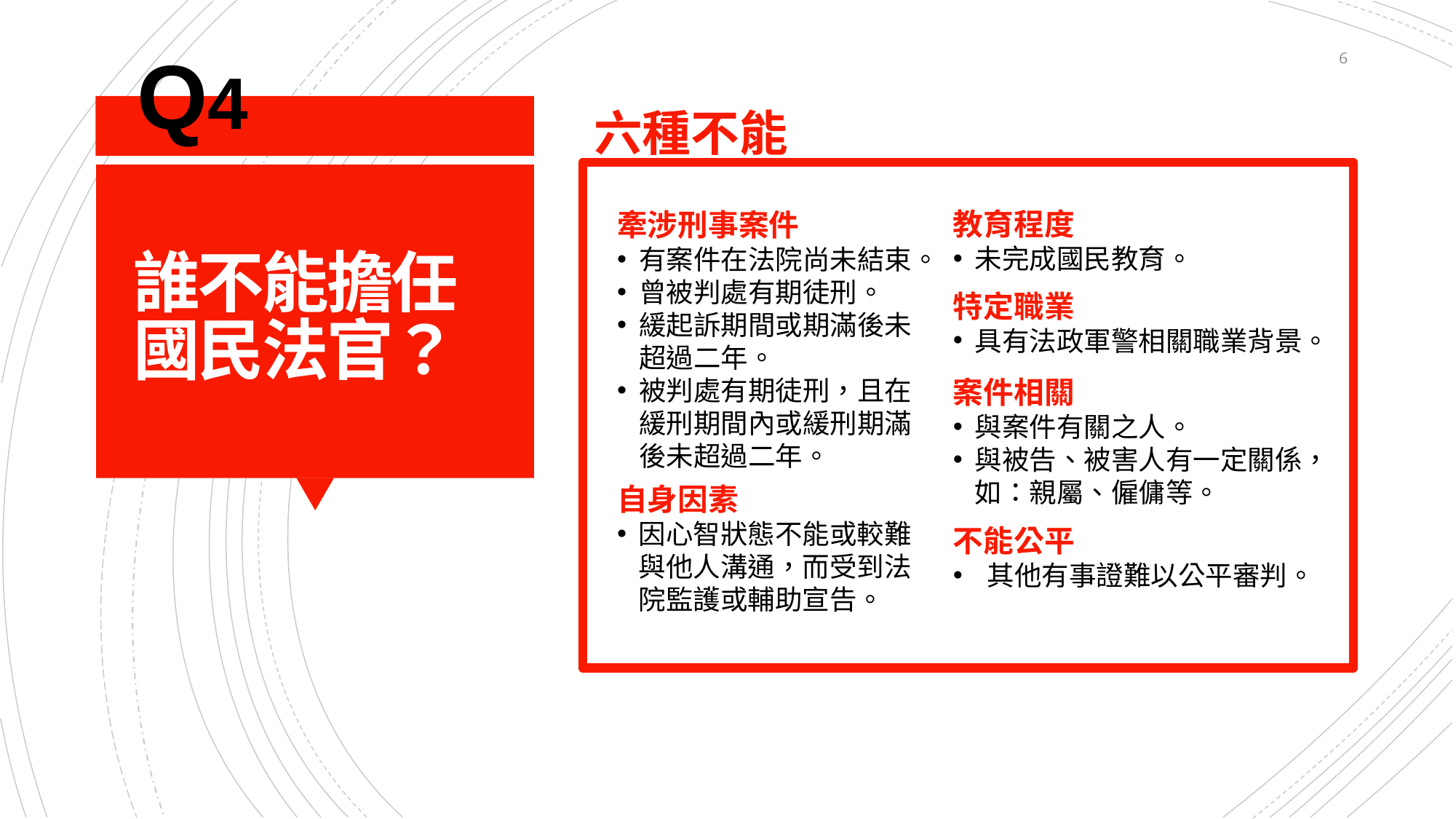

Q4
6
六種不能

教育程度
未完成國民教育。
牽涉刑事案件
有案件在法院尚未結束。
曾被判處有期徒刑。
緩起訴期間或期滿後未超過二年。
被判處有期徒刑，且在緩刑期間內或緩刑期滿後未超過二年。
特定職業
具有法政軍警相關職業背景。
案件相關
與案件有關之人。
與被告、被害人有一定關係，如：親屬、僱傭等。
# 誰不能擔任國民法官？
自身因素
因心智狀態不能或較難與他人溝通，而受到法院監護或輔助宣告。
不能公平
其他有事證難以公平審判。